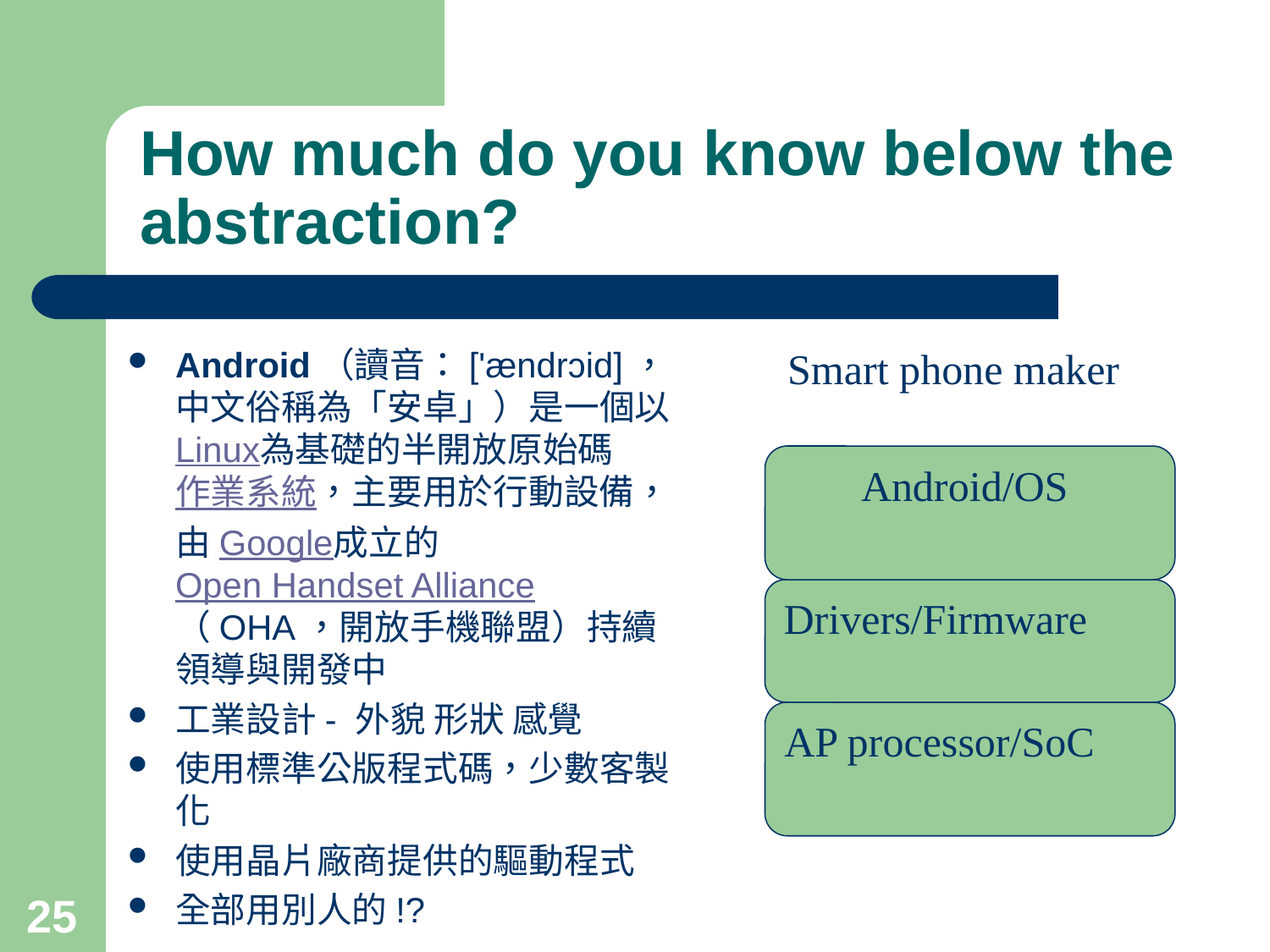

# How much do you know below the abstraction?
Android（讀音：['ændrɔid]，中文俗稱為「安卓」）是一個以Linux為基礎的半開放原始碼作業系統，主要用於行動設備，由Google成立的Open Handset Alliance（OHA，開放手機聯盟）持續領導與開發中
工業設計- 外貌 形狀 感覺
使用標準公版程式碼，少數客製化
使用晶片廠商提供的驅動程式
全部用別人的!?
Smart phone maker

Android/OS
Drivers/Firmware
AP processor/SoC
25